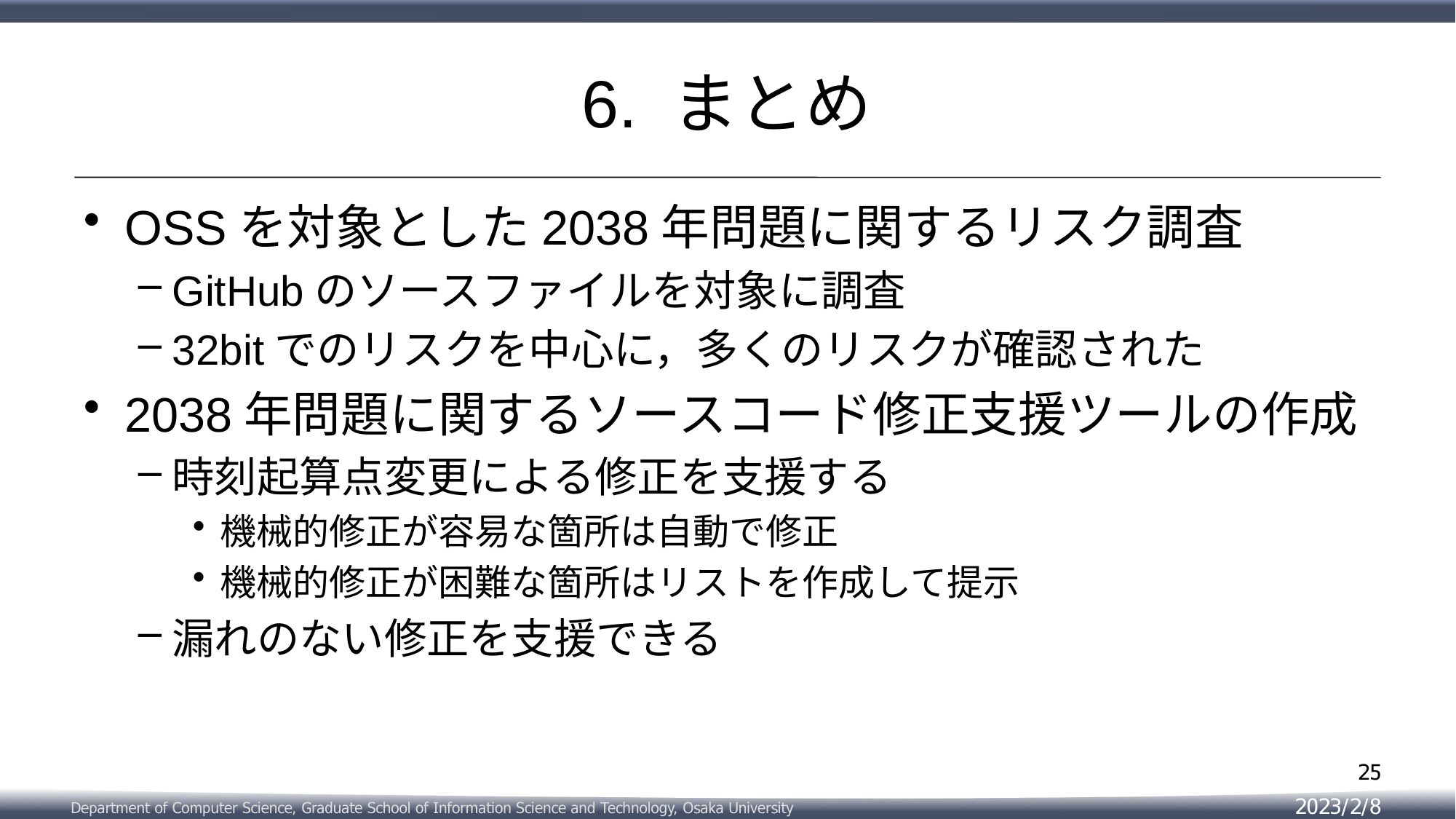

# 6. まとめ
OSSを対象とした2038年問題に関するリスク調査
GitHubのソースファイルを対象に調査
32bitでのリスクを中心に，多くのリスクが確認された
2038年問題に関するソースコード修正支援ツールの作成
時刻起算点変更による修正を支援する
機械的修正が容易な箇所は自動で修正
機械的修正が困難な箇所はリストを作成して提示
漏れのない修正を支援できる
25
2023/2/8